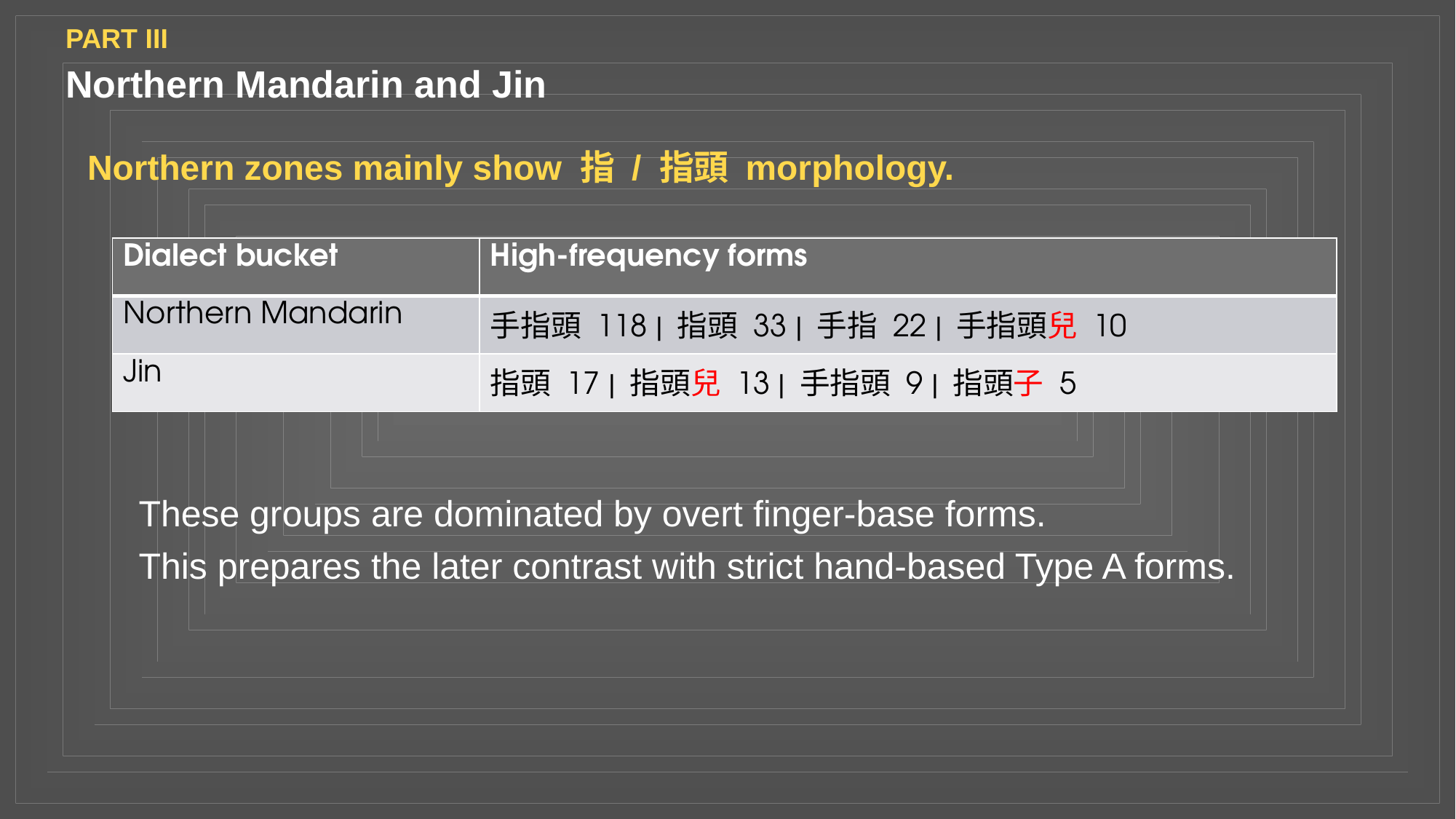

PART III
Northern Mandarin and Jin
Northern zones mainly show 指 / 指頭 morphology.
| Dialect bucket | High-frequency forms |
| --- | --- |
| Northern Mandarin | 手指頭 118 | 指頭 33 | 手指 22 | 手指頭兒 10 |
| Jin | 指頭 17 | 指頭兒 13 | 手指頭 9 | 指頭子 5 |
These groups are dominated by overt finger-base forms.
This prepares the later contrast with strict hand-based Type A forms.